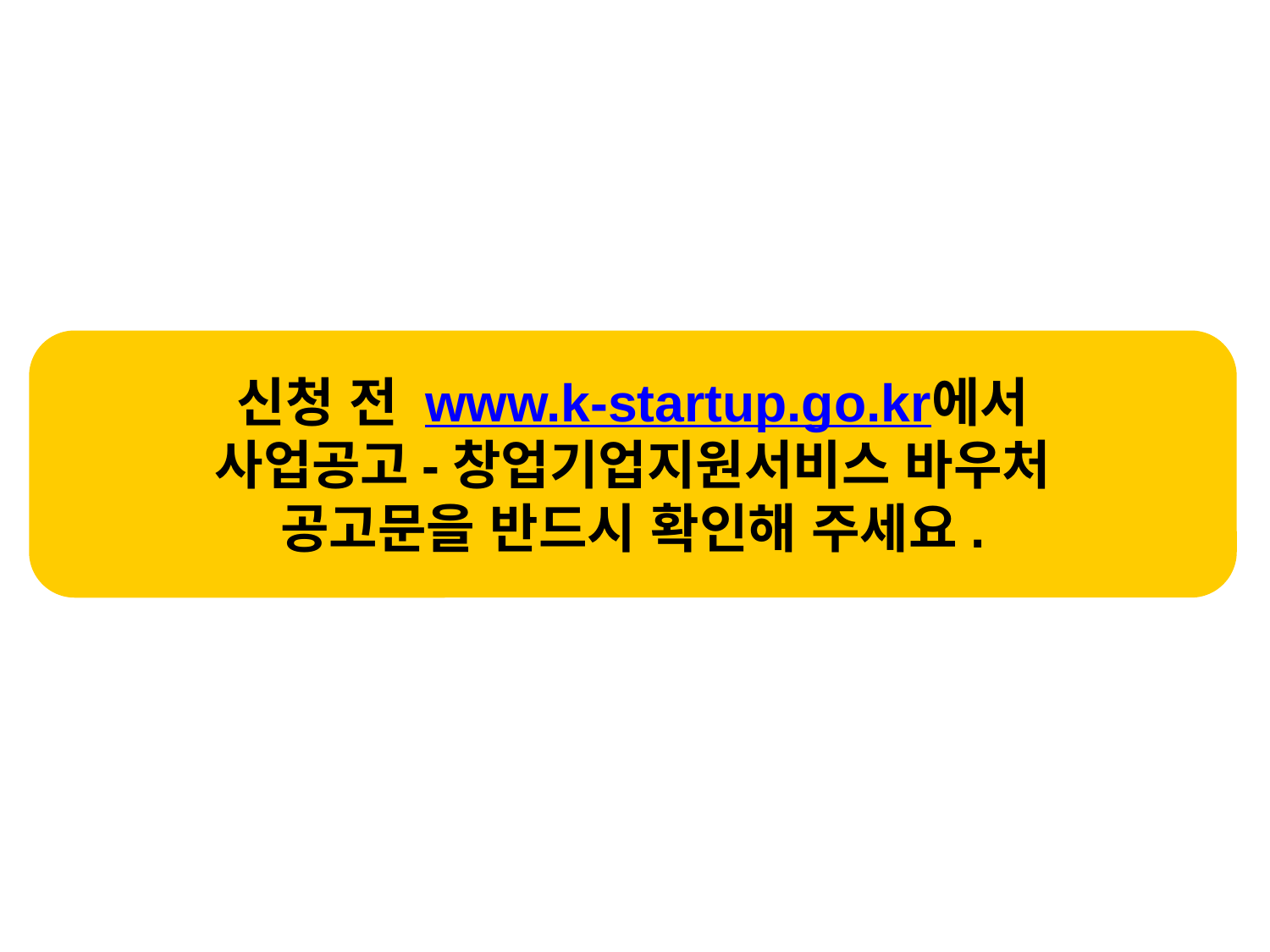

신청 전 www.k-startup.go.kr에서
사업공고-창업기업지원서비스 바우처
공고문을 반드시 확인해 주세요.